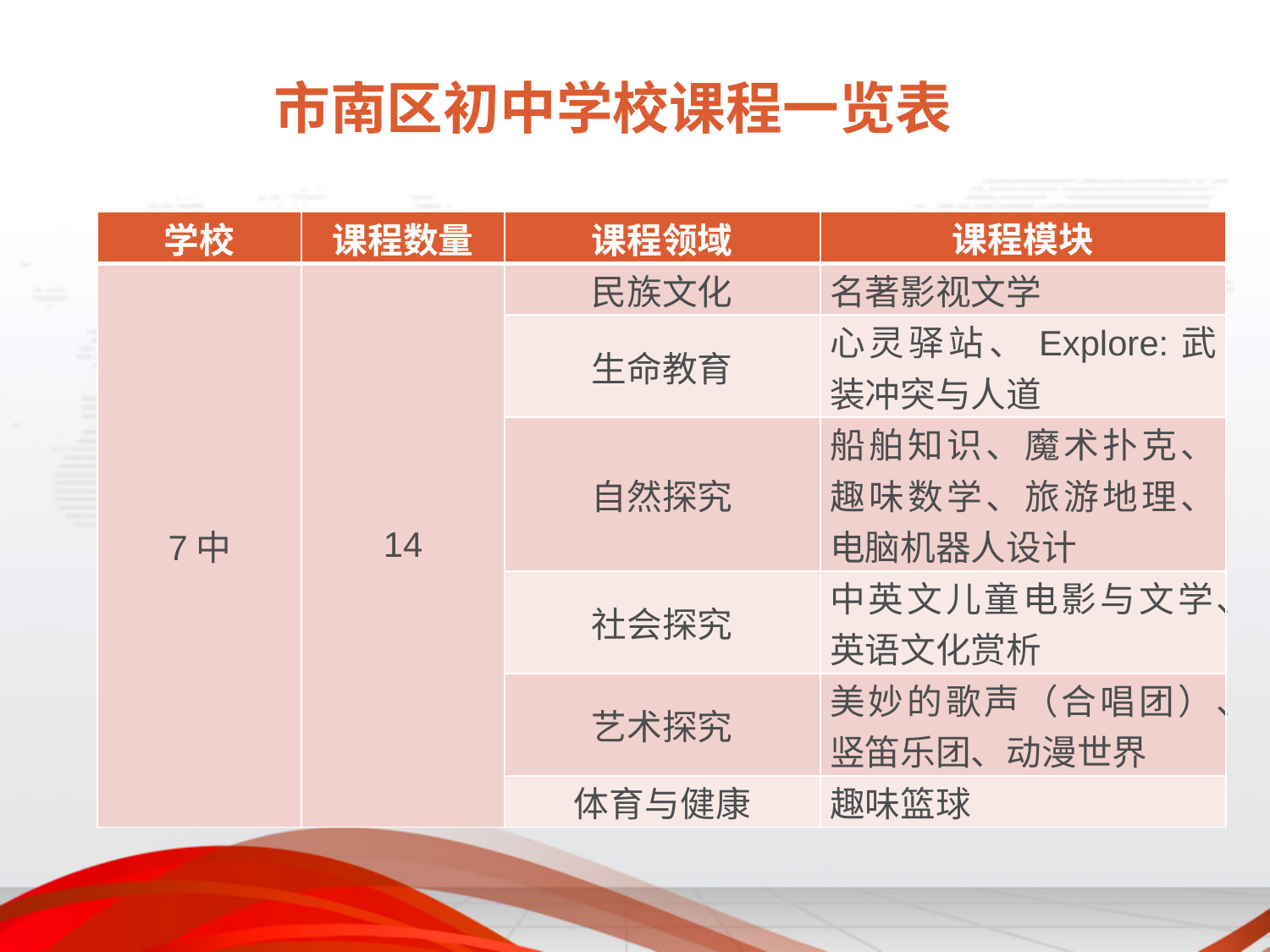

# 市南区初中学校课程一览表
| 学校 | 课程数量 | 课程领域 | 课程模块 |
| --- | --- | --- | --- |
| 7中 | 14 | 民族文化 | 名著影视文学 |
|  |  | 生命教育 | 心灵驿站、Explore:武装冲突与人道 |
|  |  | 自然探究 | 船舶知识、魔术扑克、趣味数学、旅游地理、电脑机器人设计 |
|  |  | 社会探究 | 中英文儿童电影与文学、英语文化赏析 |
|  |  | 艺术探究 | 美妙的歌声（合唱团）、竖笛乐团、动漫世界 |
|  |  | 体育与健康 | 趣味篮球 |